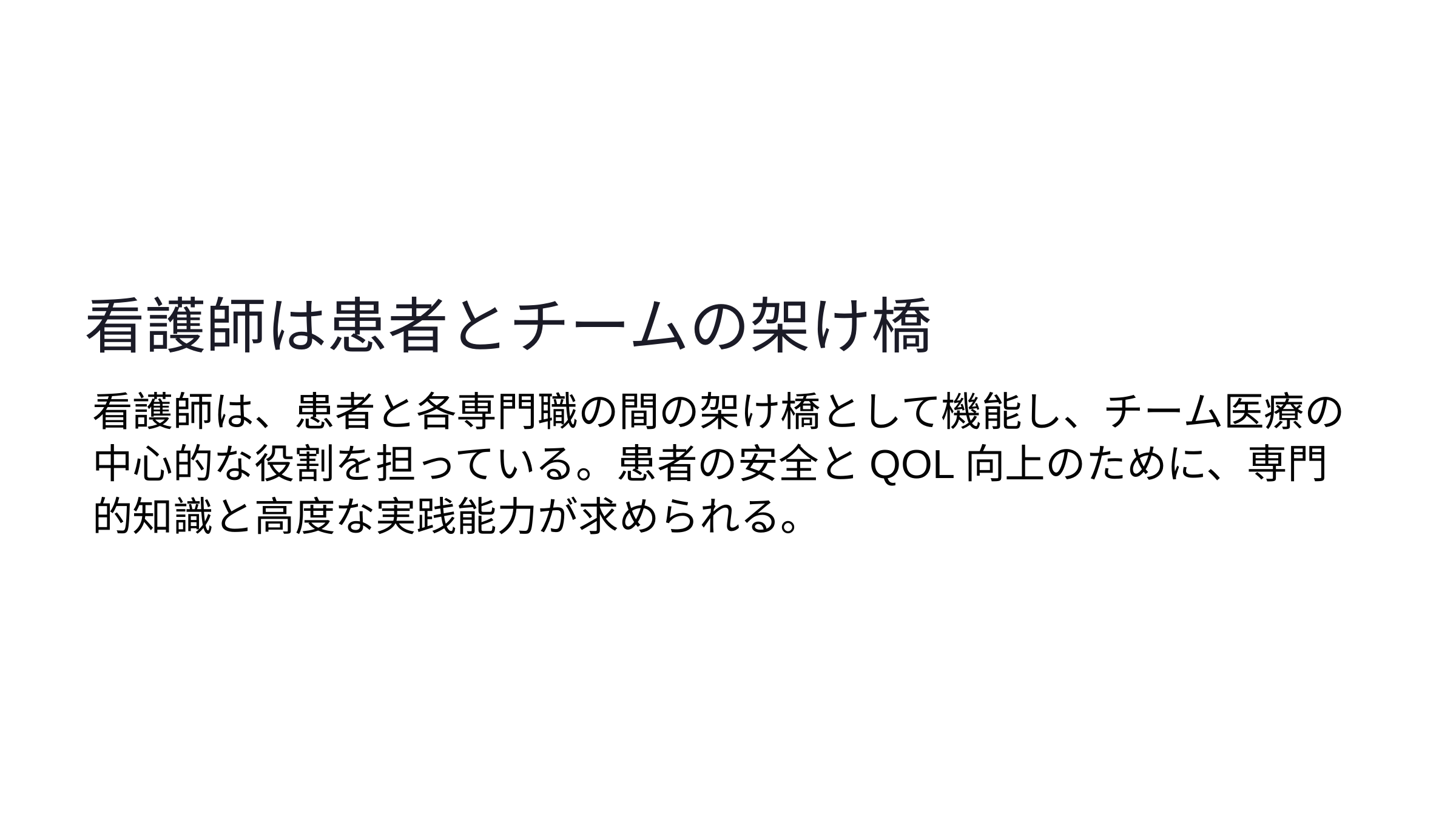

看護師は患者とチームの架け橋
看護師は、患者と各専門職の間の架け橋として機能し、チーム医療の中心的な役割を担っている。患者の安全とQOL向上のために、専門的知識と高度な実践能力が求められる。